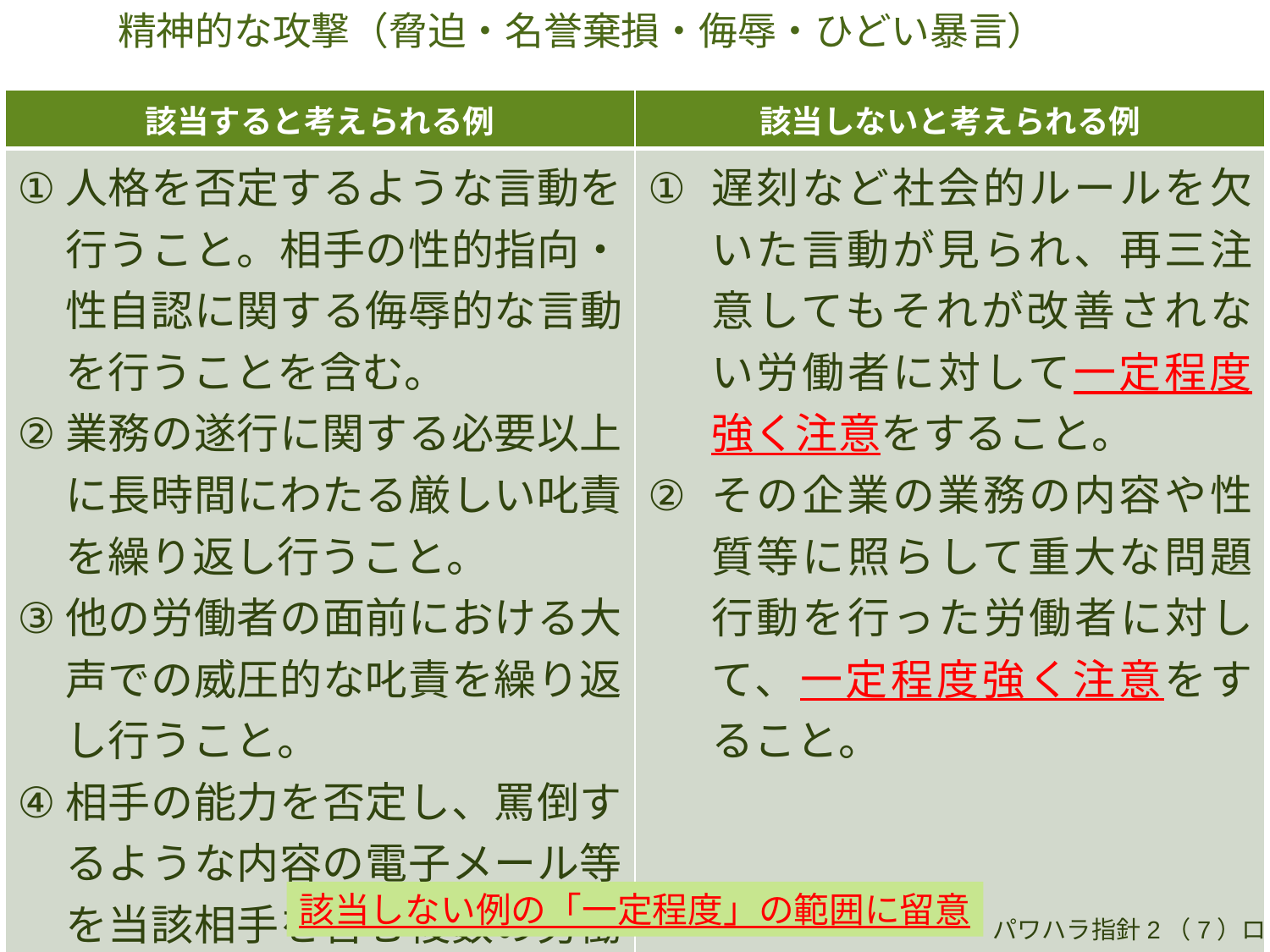

精神的な攻撃（脅迫・名誉棄損・侮辱・ひどい暴言）
| 該当すると考えられる例 | 該当しないと考えられる例 |
| --- | --- |
| 人格を否定するような言動を行うこと。相手の性的指向・性自認に関する侮辱的な言動を行うことを含む。 業務の遂行に関する必要以上に長時間にわたる厳しい叱責を繰り返し行うこと。 他の労働者の面前における大声での威圧的な叱責を繰り返し行うこと。 相手の能力を否定し、罵倒するような内容の電子メール等を当該相手を含む複数の労働者宛てに送信すること。 | 遅刻など社会的ルールを欠いた言動が見られ、再三注意してもそれが改善されない労働者に対して一定程度強く注意をすること。 その企業の業務の内容や性質等に照らして重大な問題行動を行った労働者に対して、一定程度強く注意をすること。 |
該当しない例の「一定程度」の範囲に留意
パワハラ指針2（7）ロ